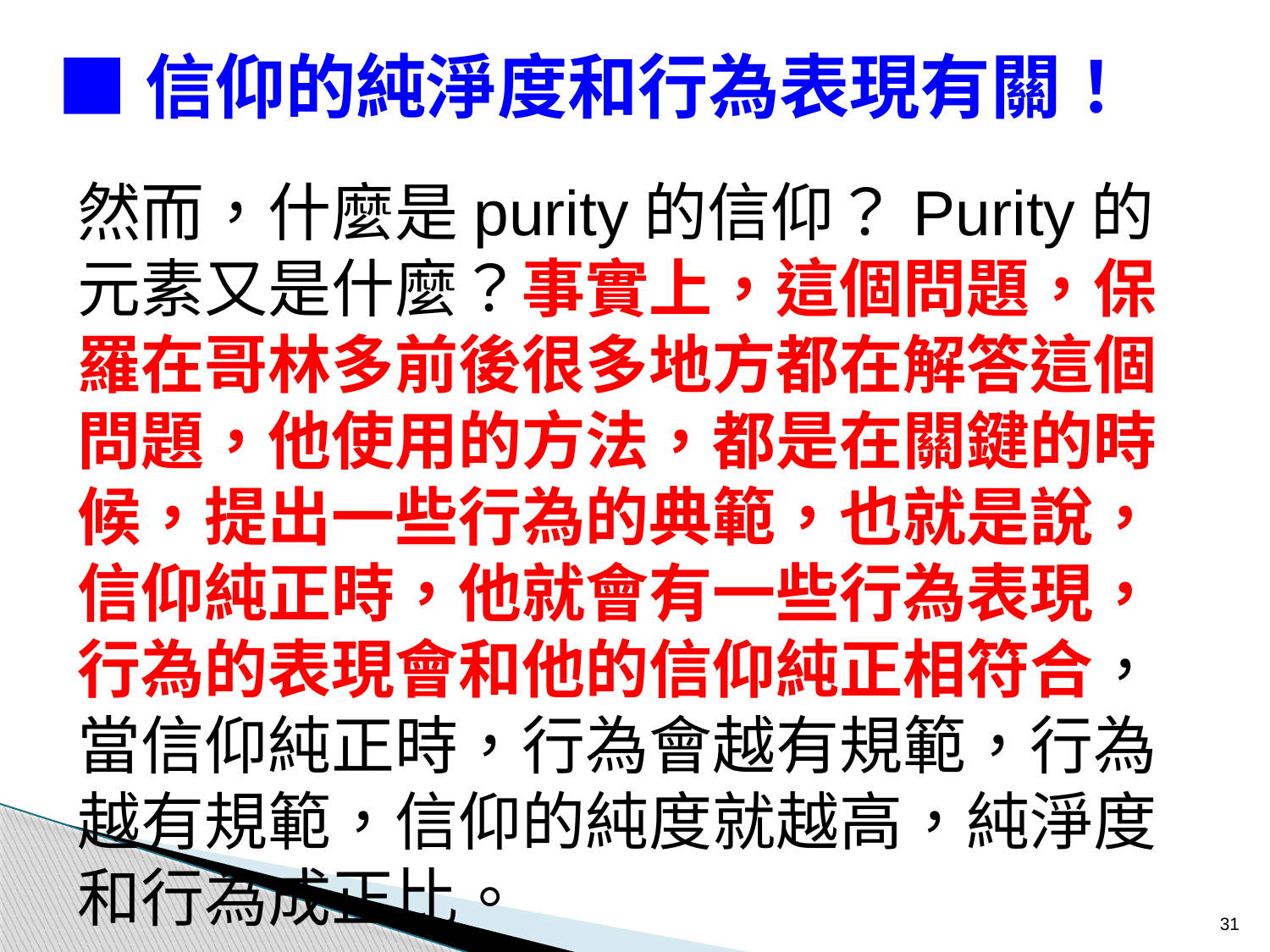

■信仰的純淨度和行為表現有關！
然而，什麼是purity的信仰？Purity的元素又是什麼？事實上，這個問題，保羅在哥林多前後很多地方都在解答這個問題，他使用的方法，都是在關鍵的時候，提出一些行為的典範，也就是說，信仰純正時，他就會有一些行為表現，行為的表現會和他的信仰純正相符合，當信仰純正時，行為會越有規範，行為越有規範，信仰的純度就越高，純淨度和行為成正比。
31